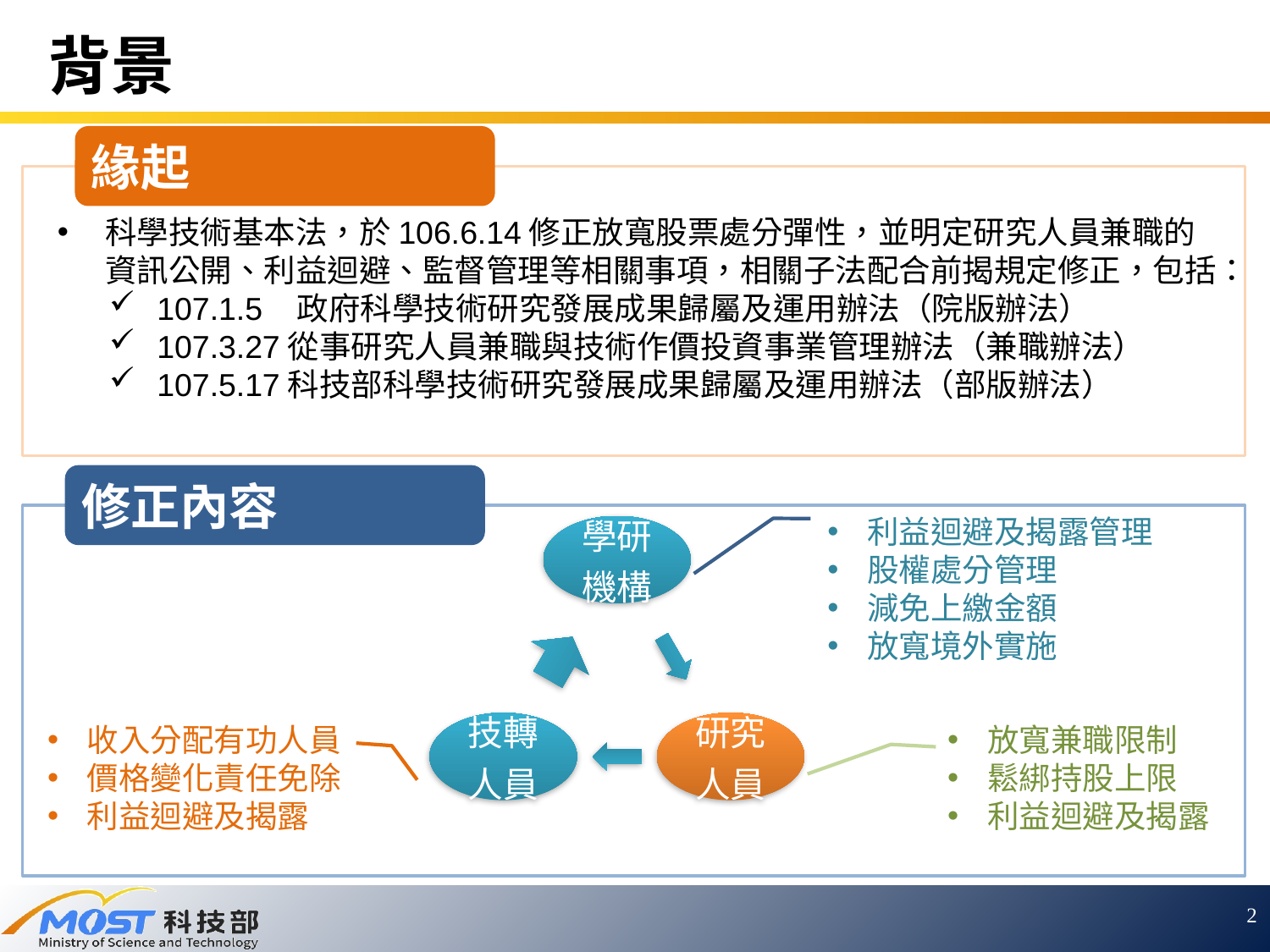

# 背景
緣起

科學技術基本法，於106.6.14修正放寬股票處分彈性，並明定研究人員兼職的資訊公開、利益迴避、監督管理等相關事項，相關子法配合前揭規定修正，包括：
107.1.5   政府科學技術研究發展成果歸屬及運用辦法（院版辦法）
107.3.27從事研究人員兼職與技術作價投資事業管理辦法（兼職辦法）
107.5.17科技部科學技術研究發展成果歸屬及運用辦法（部版辦法）
修正內容

利益迴避及揭露管理
股權處分管理
減免上繳金額
放寬境外實施
學研
機構
研究
人員
技轉
人員
收入分配有功人員
價格變化責任免除
利益迴避及揭露

放寬兼職限制
鬆綁持股上限
利益迴避及揭露
2